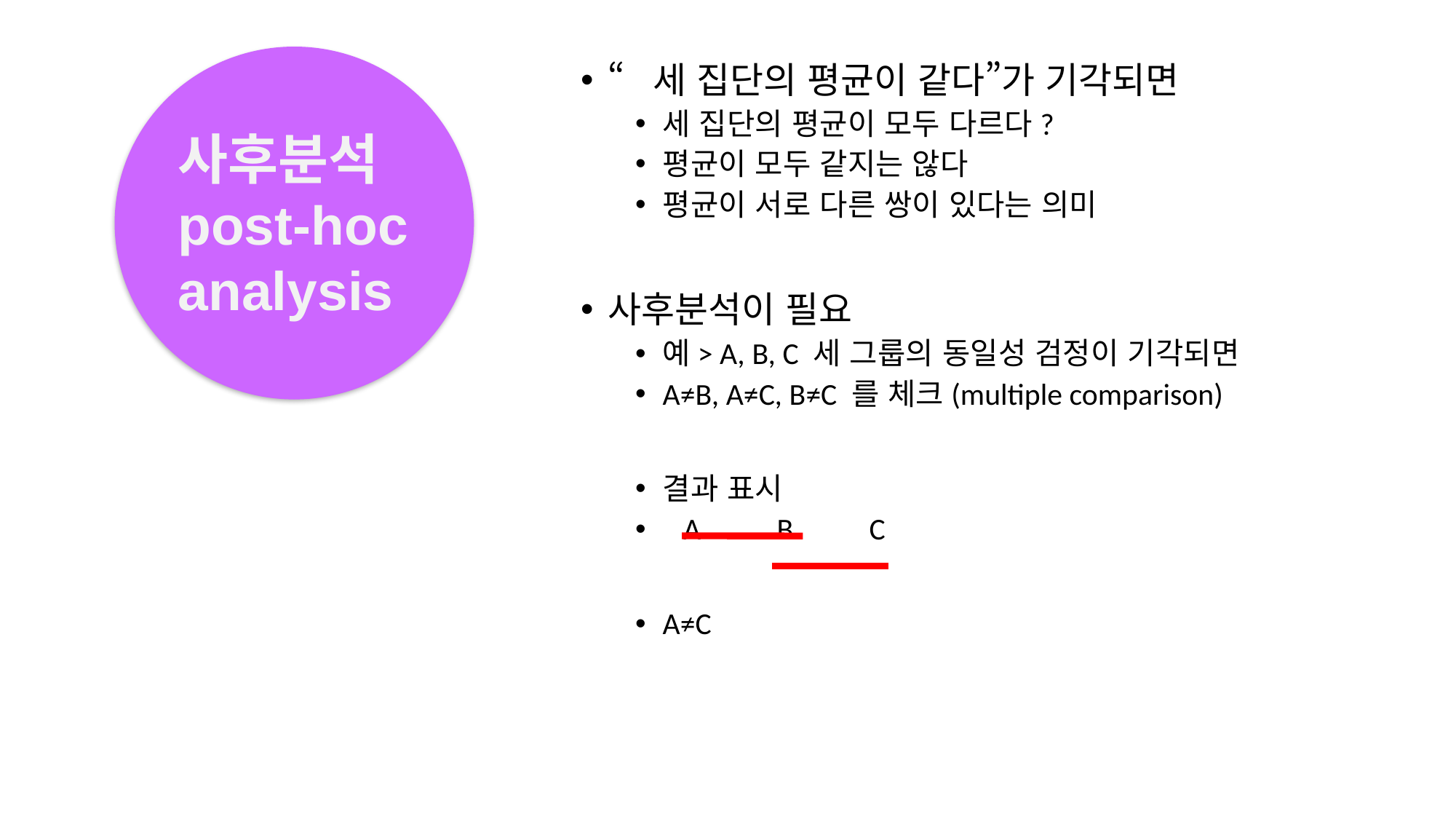

사후분석
post-hoc
analysis
“세 집단의 평균이 같다”가 기각되면
세 집단의 평균이 모두 다르다?
평균이 모두 같지는 않다
평균이 서로 다른 쌍이 있다는 의미

사후분석이 필요
예> A, B, C 세 그룹의 동일성 검정이 기각되면
A≠B, A≠C, B≠C 를 체크(multiple comparison)

결과 표시
   A           B           C

A≠C